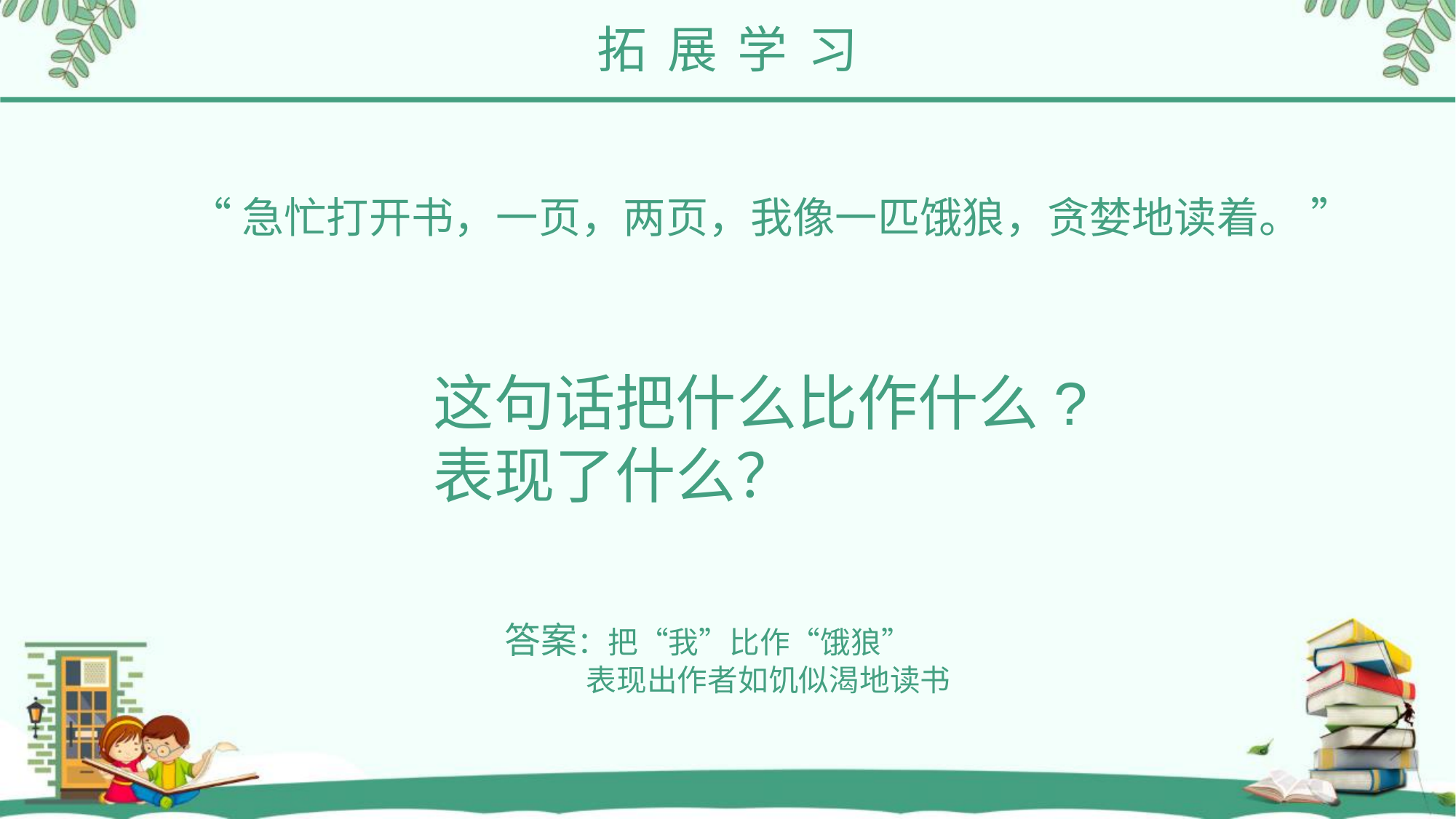

拓 展 学 习

“急忙打开书，一页，两页，我像一匹饿狼，贪婪地读着。 ”
这句话把什么比作什么?
表现了什么？
答案：把“我”比作“饿狼”
           表现出作者如饥似渴地读书